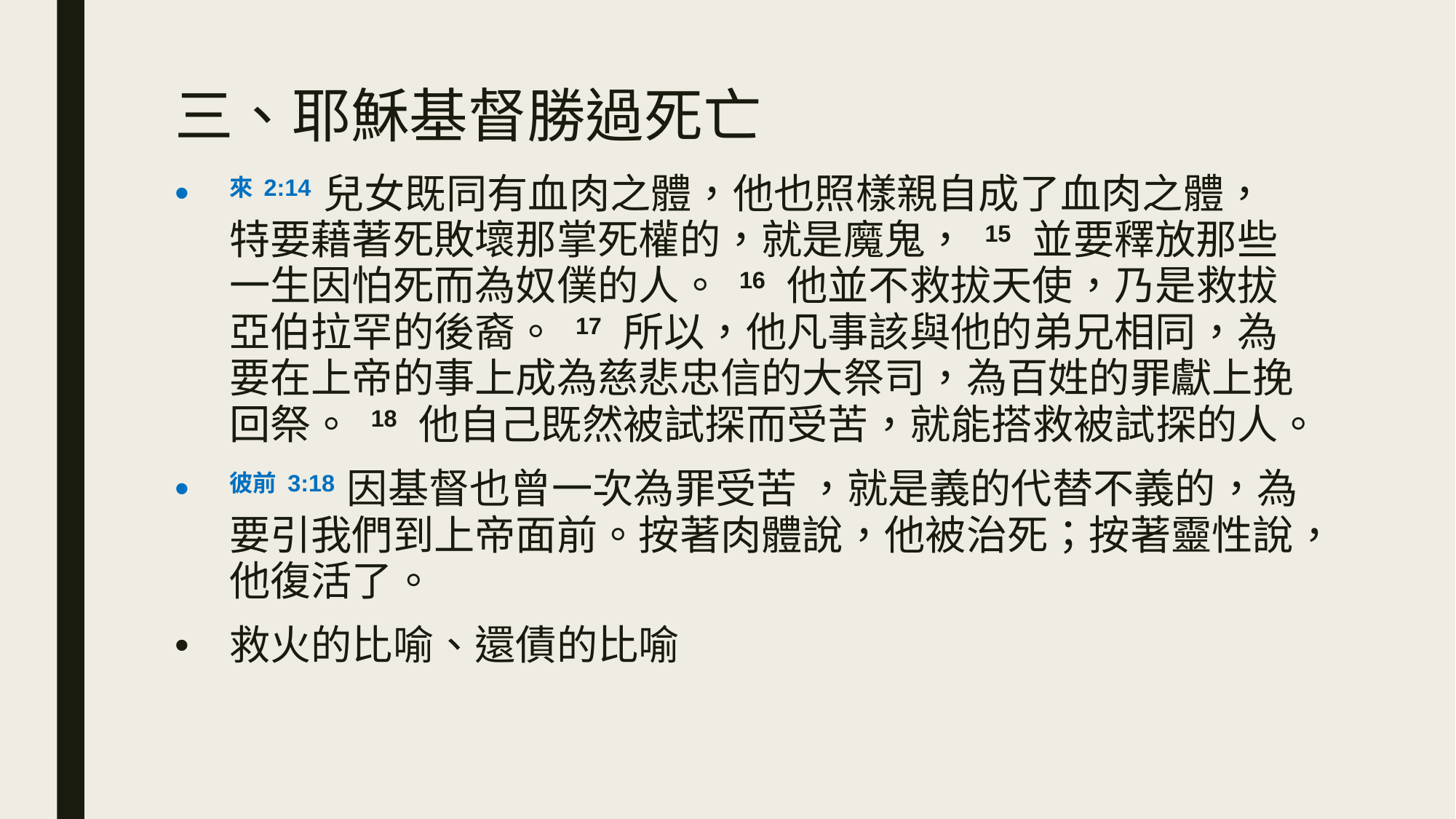

# 三、耶穌基督勝過死亡
來 2:14 兒女既同有血肉之體，他也照樣親自成了血肉之體，特要藉著死敗壞那掌死權的，就是魔鬼， 15 並要釋放那些一生因怕死而為奴僕的人。 16 他並不救拔天使，乃是救拔亞伯拉罕的後裔。 17 所以，他凡事該與他的弟兄相同，為要在上帝的事上成為慈悲忠信的大祭司，為百姓的罪獻上挽回祭。 18 他自己既然被試探而受苦，就能搭救被試探的人。
彼前 3:18 因基督也曾一次為罪受苦 ，就是義的代替不義的，為要引我們到上帝面前。按著肉體說，他被治死；按著靈性說，他復活了。
救火的比喻、還債的比喻